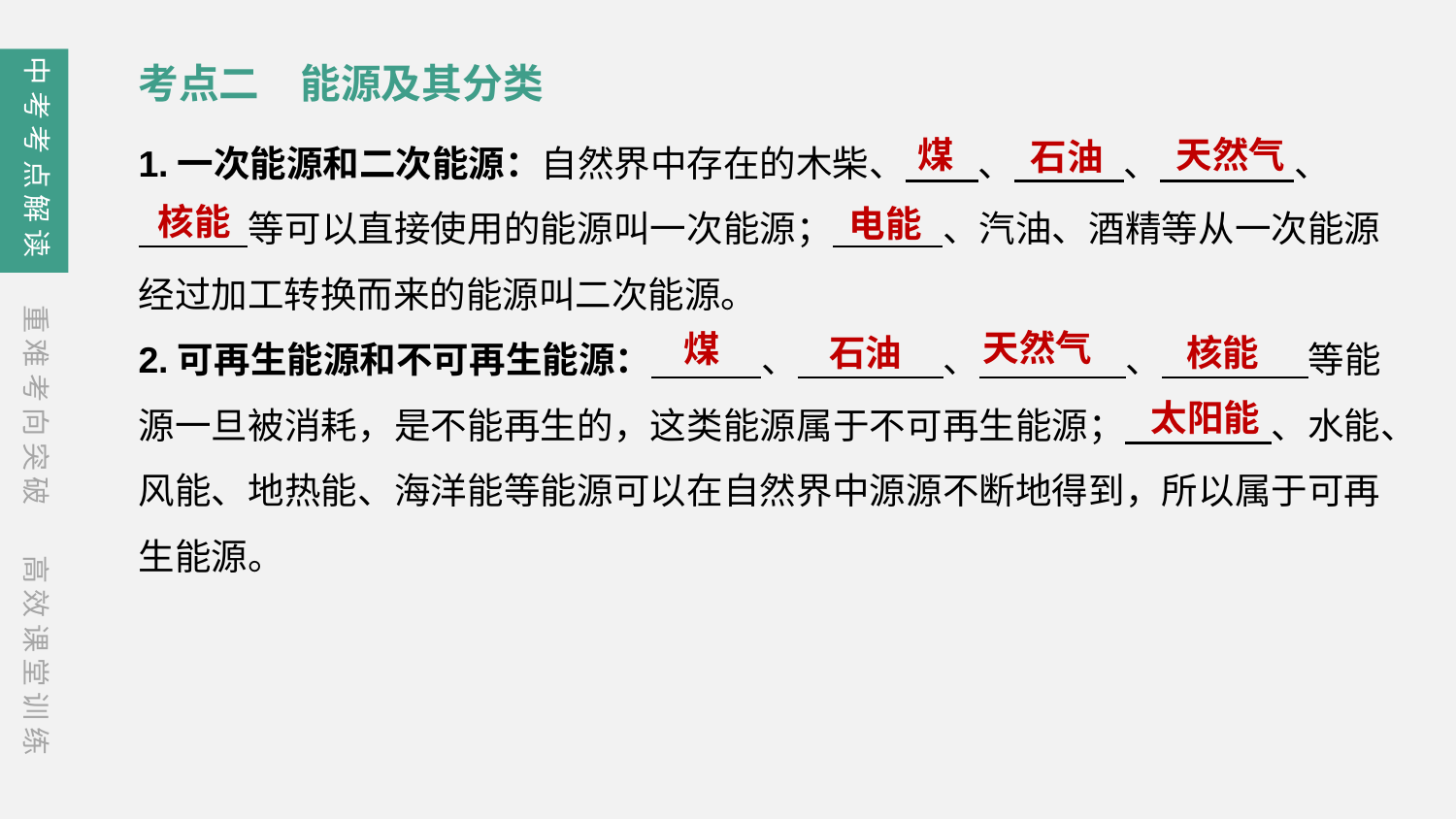

中考考点解读

考点二　能源及其分类
煤
天然气
石油
1.一次能源和二次能源：自然界中存在的木柴、　　、　　　、　   　　、
　　　等可以直接使用的能源叫一次能源；　　　、汽油、酒精等从一次能源经过加工转换而来的能源叫二次能源。
2.可再生能源和不可再生能源：　　　、　　　　、　　　　、　　　　等能源一旦被消耗，是不能再生的，这类能源属于不可再生能源；　　　　、水能、风能、地热能、海洋能等能源可以在自然界中源源不断地得到，所以属于可再生能源。
核能
电能
重难考向突破
天然气
煤
石油
核能
太阳能
高效课堂训练